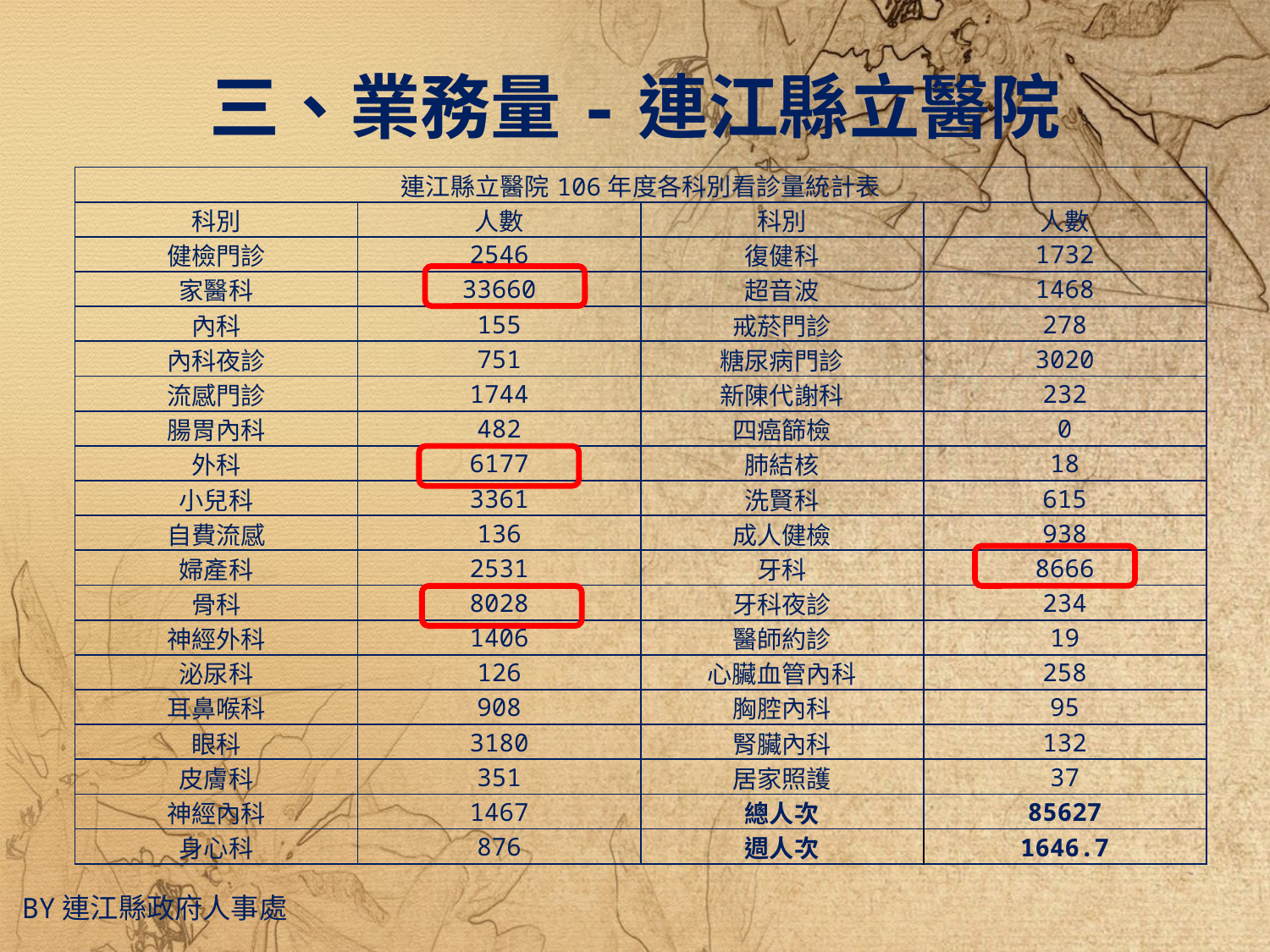

三、業務量-連江縣立醫院
| 連江縣立醫院106年度各科別看診量統計表 |  |  |  |
| --- | --- | --- | --- |
| 科別 | 人數 | 科別 | 人數 |
| 健檢門診 | 2546 | 復健科 | 1732 |
| 家醫科 | 33660 | 超音波 | 1468 |
| 內科 | 155 | 戒菸門診 | 278 |
| 內科夜診 | 751 | 糖尿病門診 | 3020 |
| 流感門診 | 1744 | 新陳代謝科 | 232 |
| 腸胃內科 | 482 | 四癌篩檢 | 0 |
| 外科 | 6177 | 肺結核 | 18 |
| 小兒科 | 3361 | 洗賢科 | 615 |
| 自費流感 | 136 | 成人健檢 | 938 |
| 婦產科 | 2531 | 牙科 | 8666 |
| 骨科 | 8028 | 牙科夜診 | 234 |
| 神經外科 | 1406 | 醫師約診 | 19 |
| 泌尿科 | 126 | 心臟血管內科 | 258 |
| 耳鼻喉科 | 908 | 胸腔內科 | 95 |
| 眼科 | 3180 | 腎臟內科 | 132 |
| 皮膚科 | 351 | 居家照護 | 37 |
| 神經內科 | 1467 | 總人次 | 85627 |
| 身心科 | 876 | 週人次 | 1646.7 |

By連江縣政府人事處